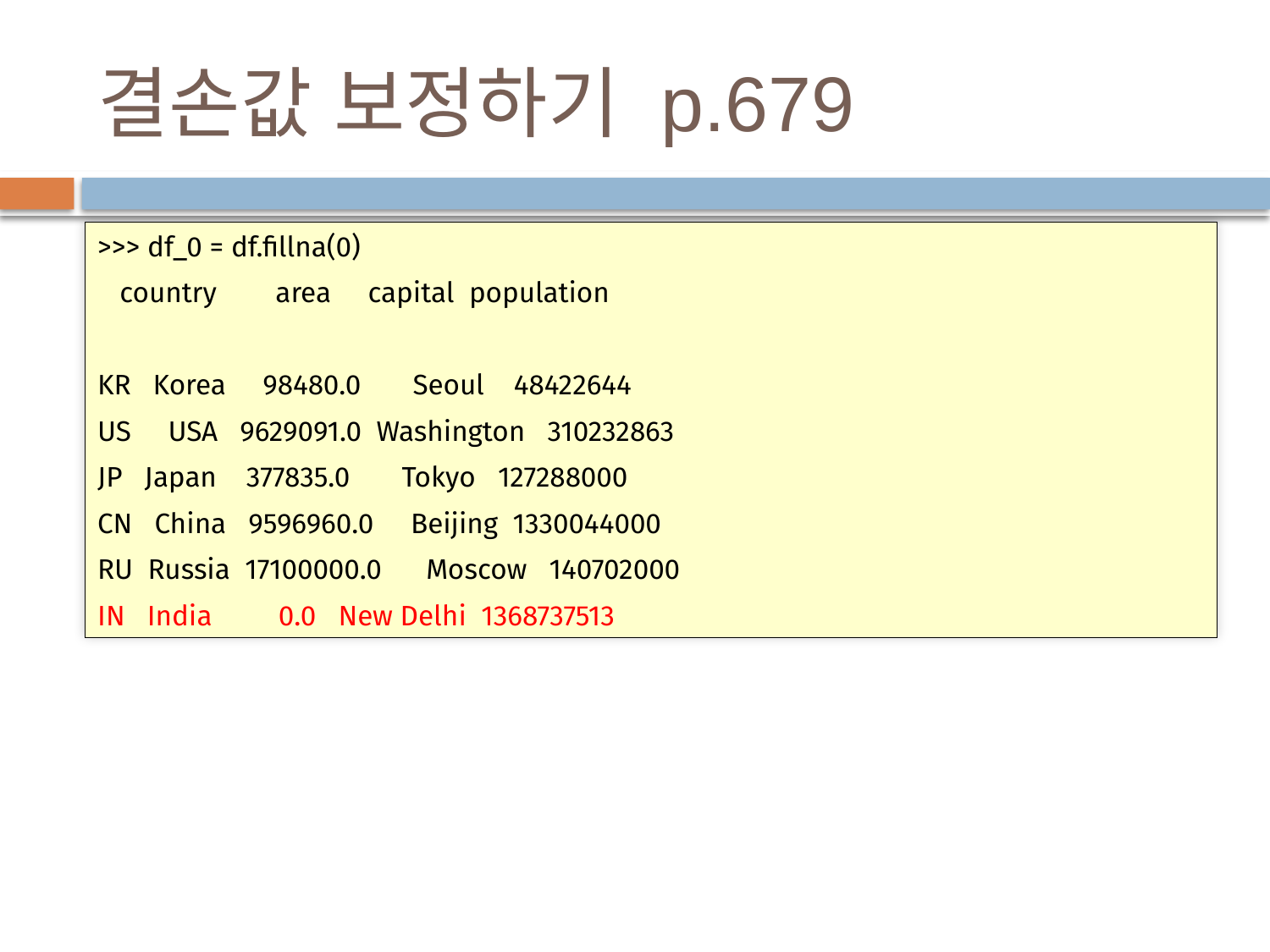

# 결손값 보정하기 p.679
>>> df_0 = df.fillna(0)
   country        area     capital  population

KR   Korea     98480.0       Seoul    48422644
US     USA   9629091.0  Washington   310232863
JP   Japan    377835.0       Tokyo   127288000
CN   China   9596960.0     Beijing  1330044000
RU  Russia  17100000.0      Moscow   140702000
IN   India         0.0   New Delhi  1368737513